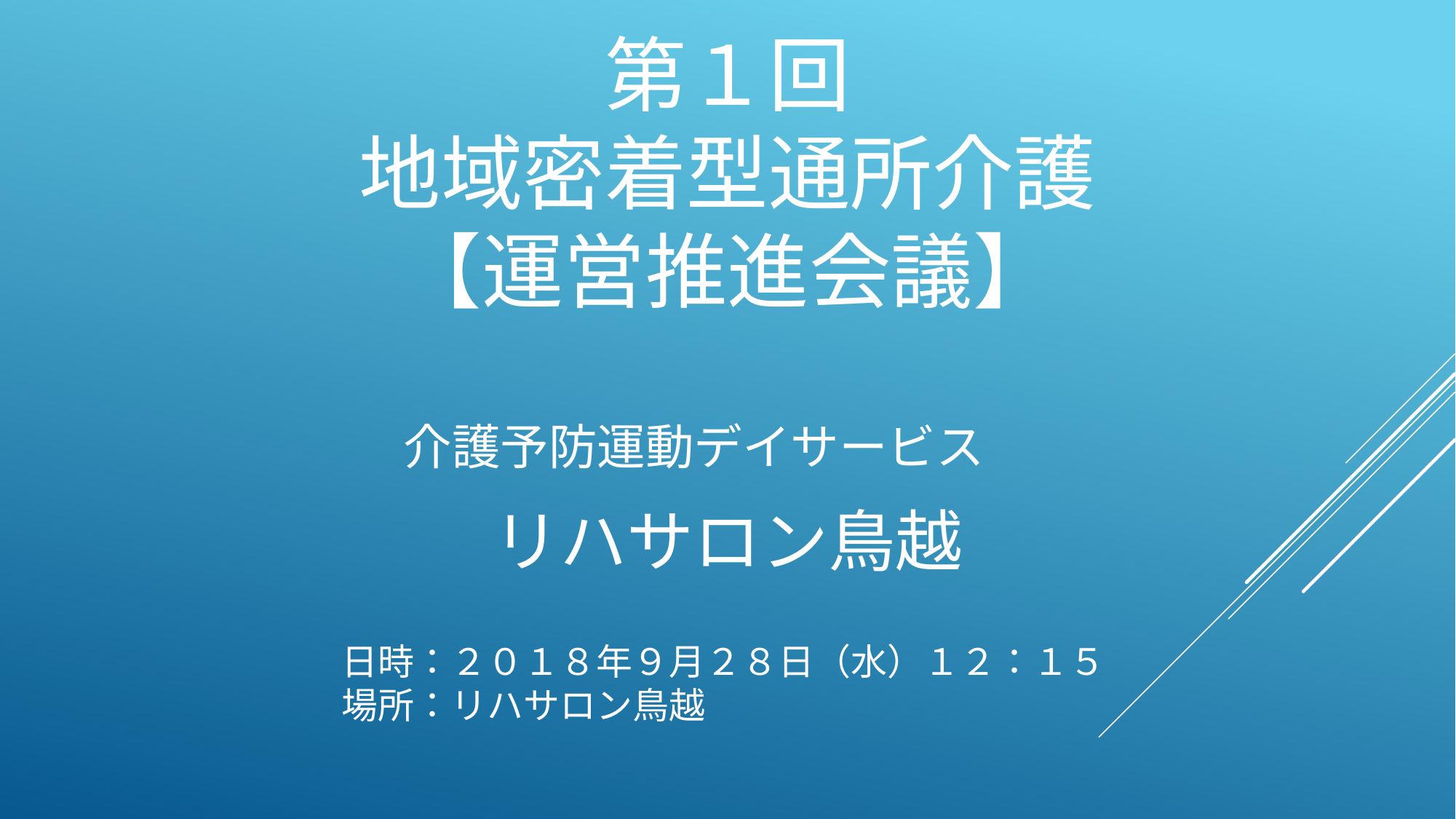

第１回
地域密着型通所介護
【運営推進会議】

介護予防運動デイサービス
リハサロン鳥越
日時：２０１８年９月２８日（水）１２：１５
場所：リハサロン鳥越